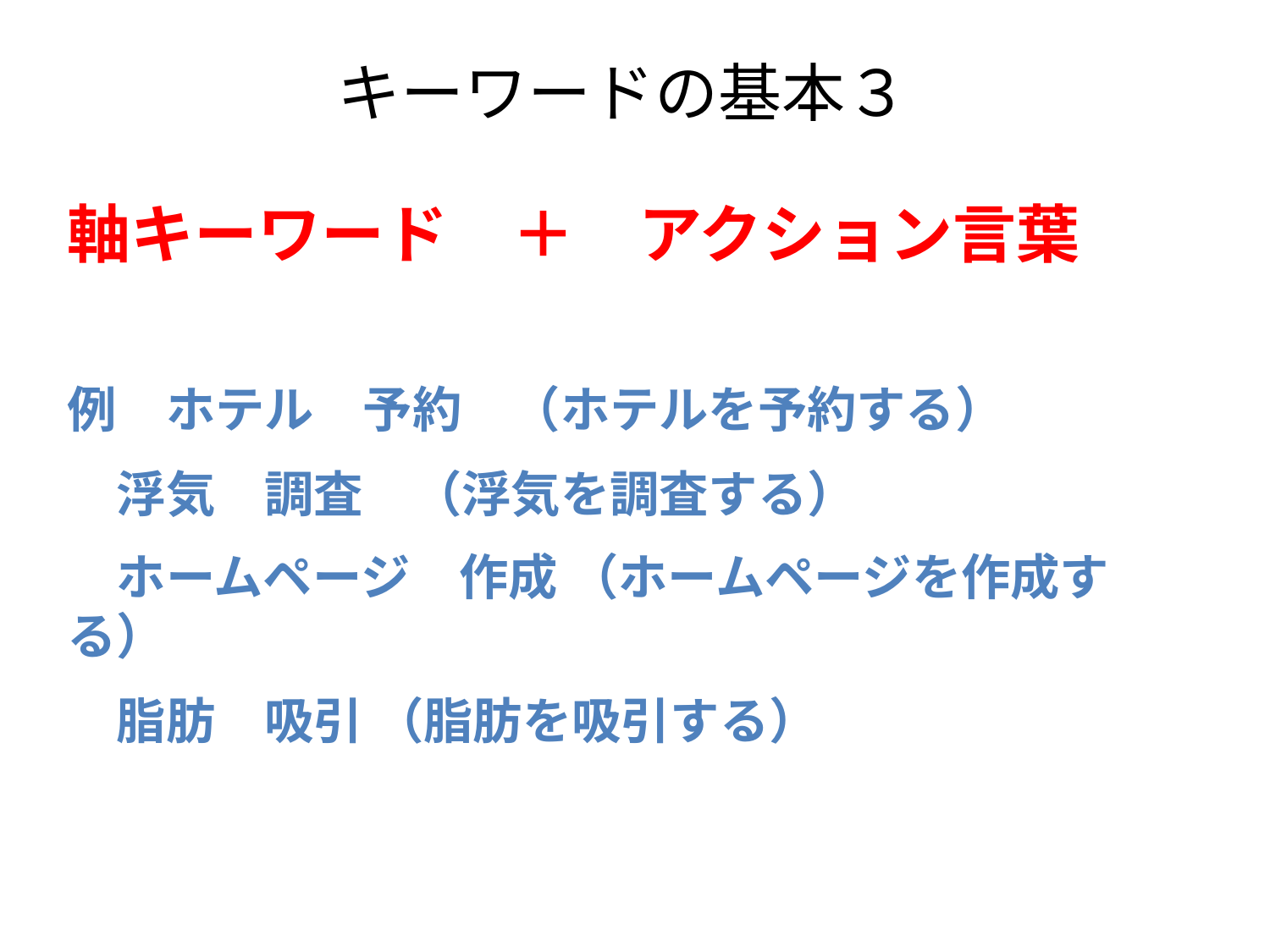

# キーワードの基本３

軸キーワード　＋　アクション言葉

例　ホテル　予約　（ホテルを予約する）
　浮気　調査　（浮気を調査する）
　ホームページ　作成 （ホームページを作成する）
　脂肪　吸引 （脂肪を吸引する）